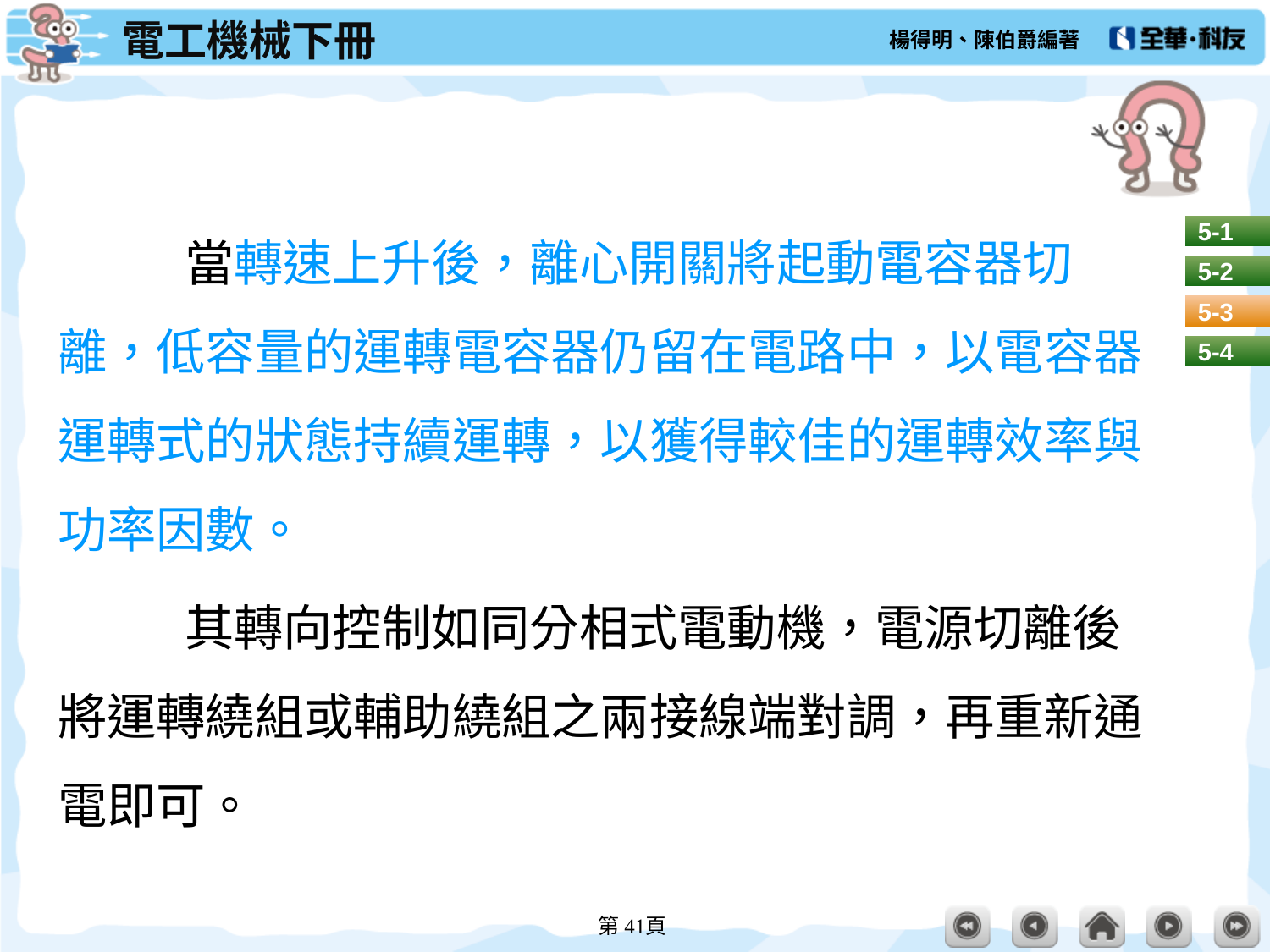

#
	當轉速上升後，離心開關將起動電容器切離，低容量的運轉電容器仍留在電路中，以電容器運轉式的狀態持續運轉，以獲得較佳的運轉效率與功率因數。
	其轉向控制如同分相式電動機，電源切離後將運轉繞組或輔助繞組之兩接線端對調，再重新通電即可。